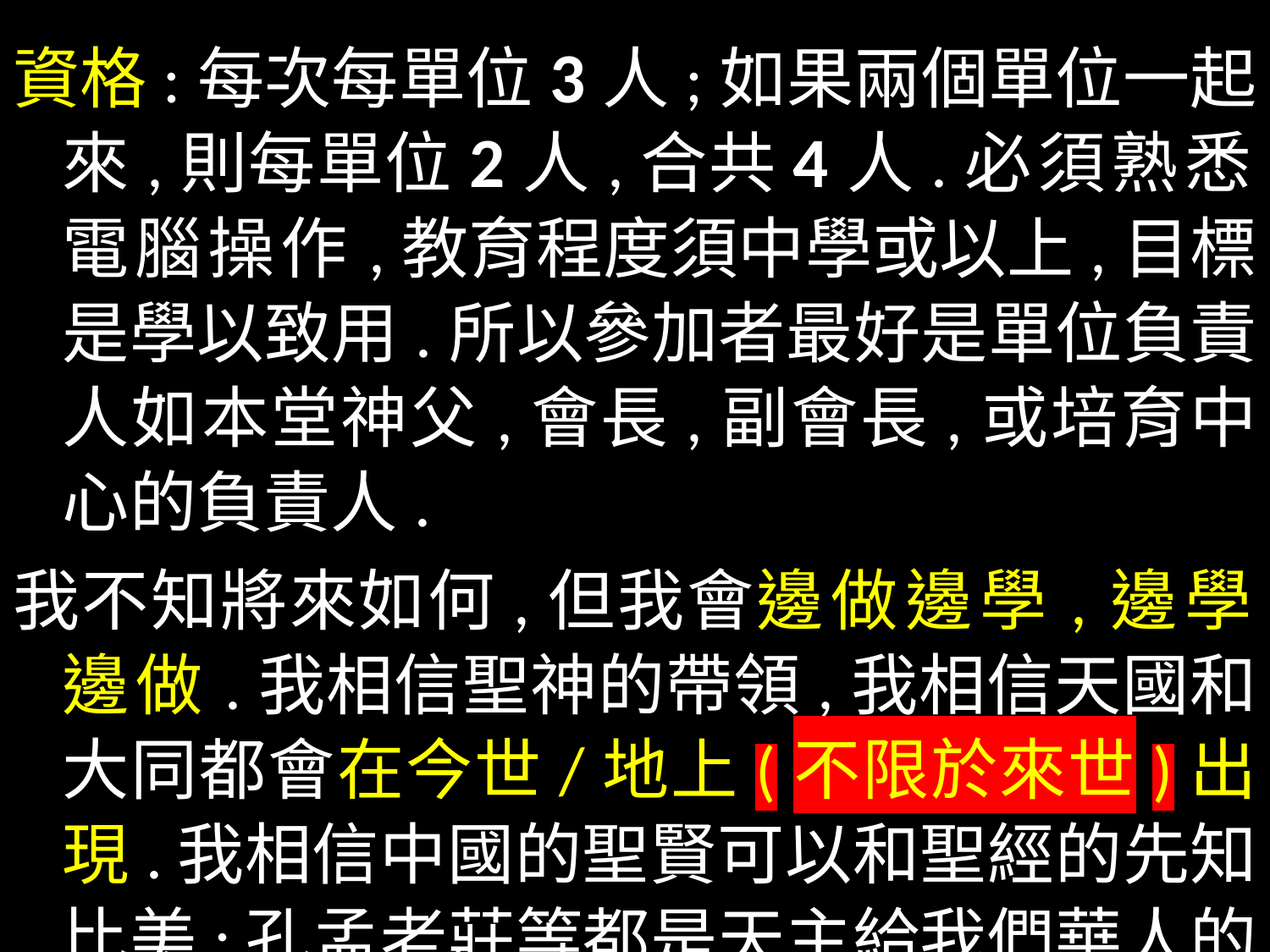

資格:每次每單位3人;如果兩個單位一起來,則每單位2人,合共4人. 必須熟悉電腦操作,教育程度須中學或以上,目標是學以致用. 所以參加者最好是單位負責人如本堂神父,會長,副會長,或培育中心的負責人.
我不知將來如何,但我會邊做邊學,邊學邊做.我相信聖神的帶領,我相信天國和大同都會在今世/地上(不限於來世)出現. 我相信中國的聖賢可以和聖經的先知比美; 孔孟老莊等都是天主給我們華人的禮物.